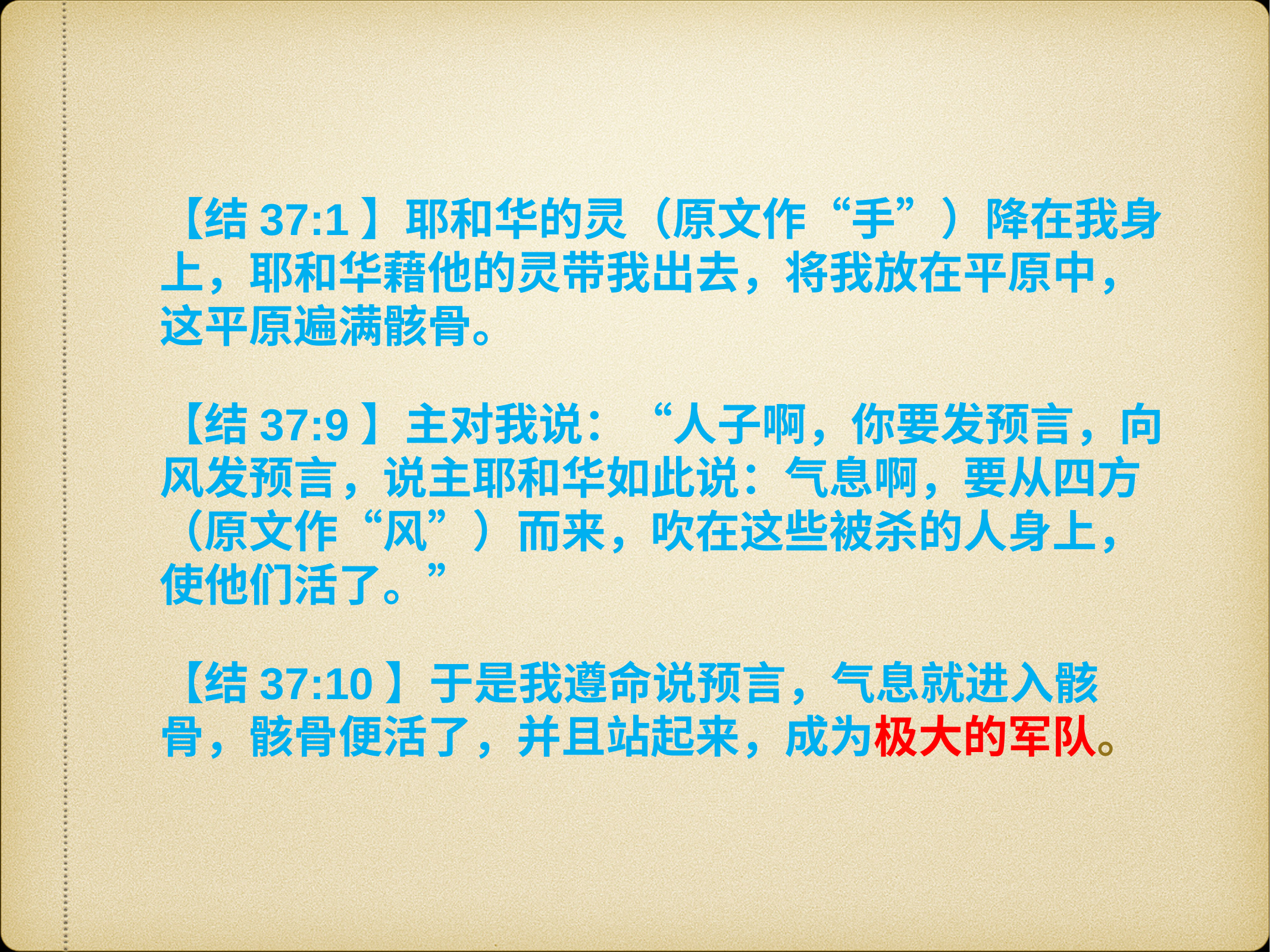

【结37:1】耶和华的灵（原文作“手”）降在我身上，耶和华藉他的灵带我出去，将我放在平原中，这平原遍满骸骨。
【结37:9】主对我说：“人子啊，你要发预言，向风发预言，说主耶和华如此说：气息啊，要从四方（原文作“风”）而来，吹在这些被杀的人身上，使他们活了。”
【结37:10】于是我遵命说预言，气息就进入骸骨，骸骨便活了，并且站起来，成为极大的军队。